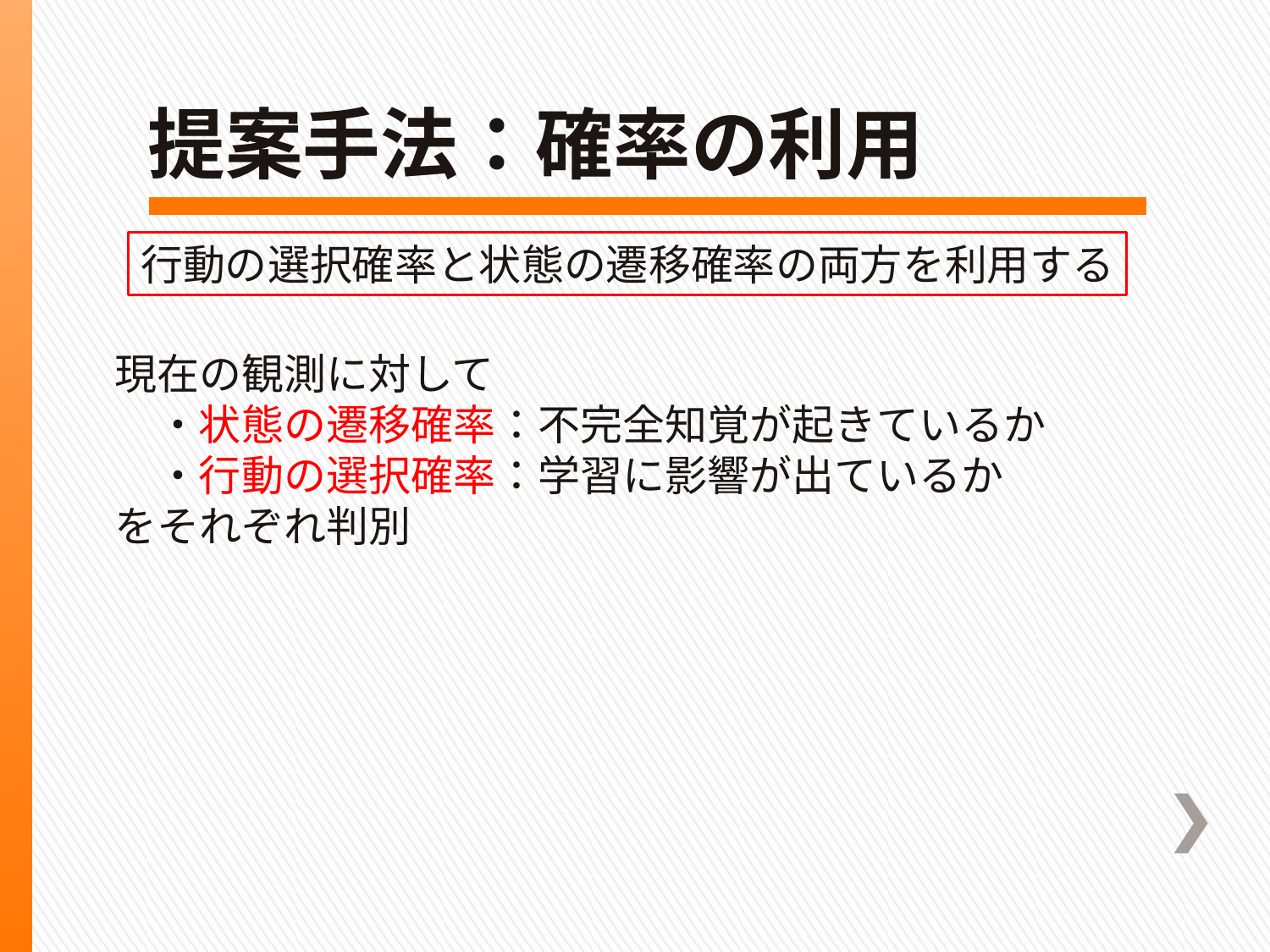

# 提案手法：確率の利用
行動の選択確率と状態の遷移確率の両方を利用する
現在の観測に対して
　・状態の遷移確率：不完全知覚が起きているか
　・行動の選択確率：学習に影響が出ているか
をそれぞれ判別